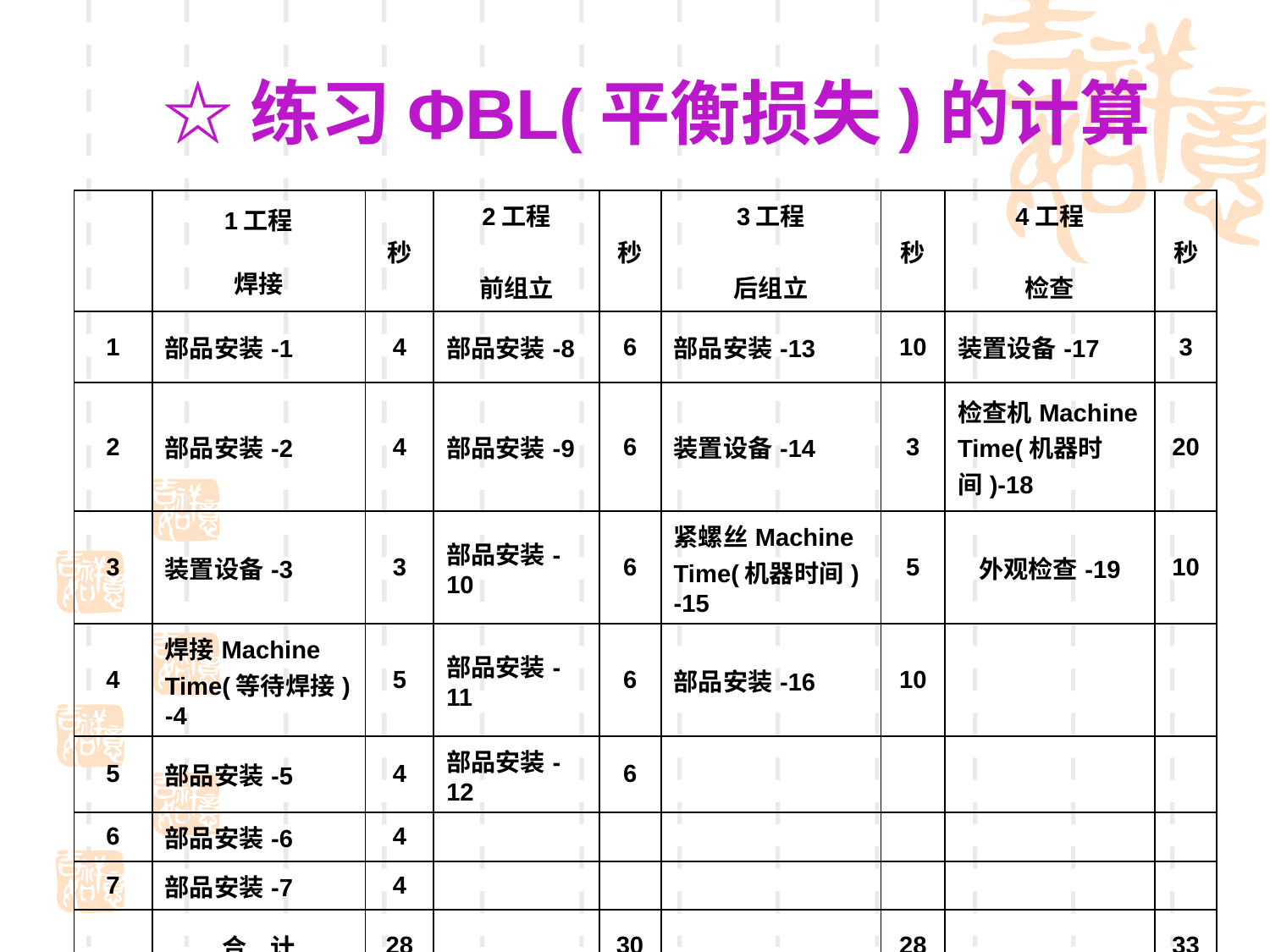

# ☆练习ΦBL(平衡损失)的计算
|  | 1工程 焊接 | 秒 | 2工程 前组立 | 秒 | 3工程 后组立 | 秒 | 4工程 检查 | 秒 |
| --- | --- | --- | --- | --- | --- | --- | --- | --- |
| 1 | 部品安装-1 | 4 | 部品安装-8 | 6 | 部品安装-13 | 10 | 装置设备-17 | 3 |
| 2 | 部品安装-2 | 4 | 部品安装-9 | 6 | 装置设备-14 | 3 | 检查机Machine Time(机器时间)-18 | 20 |
| 3 | 装置设备-3 | 3 | 部品安装-10 | 6 | 紧螺丝Machine Time(机器时间) -15 | 5 | 外观检查-19 | 10 |
| 4 | 焊接Machine Time(等待焊接) -4 | 5 | 部品安装-11 | 6 | 部品安装-16 | 10 |  |  |
| 5 | 部品安装-5 | 4 | 部品安装-12 | 6 |  |  |  |  |
| 6 | 部品安装-6 | 4 |  |  |  |  |  |  |
| 7 | 部品安装-7 | 4 |  |  |  |  |  |  |
|  | 合 计 | 28 |  | 30 |  | 28 |  | 33 |